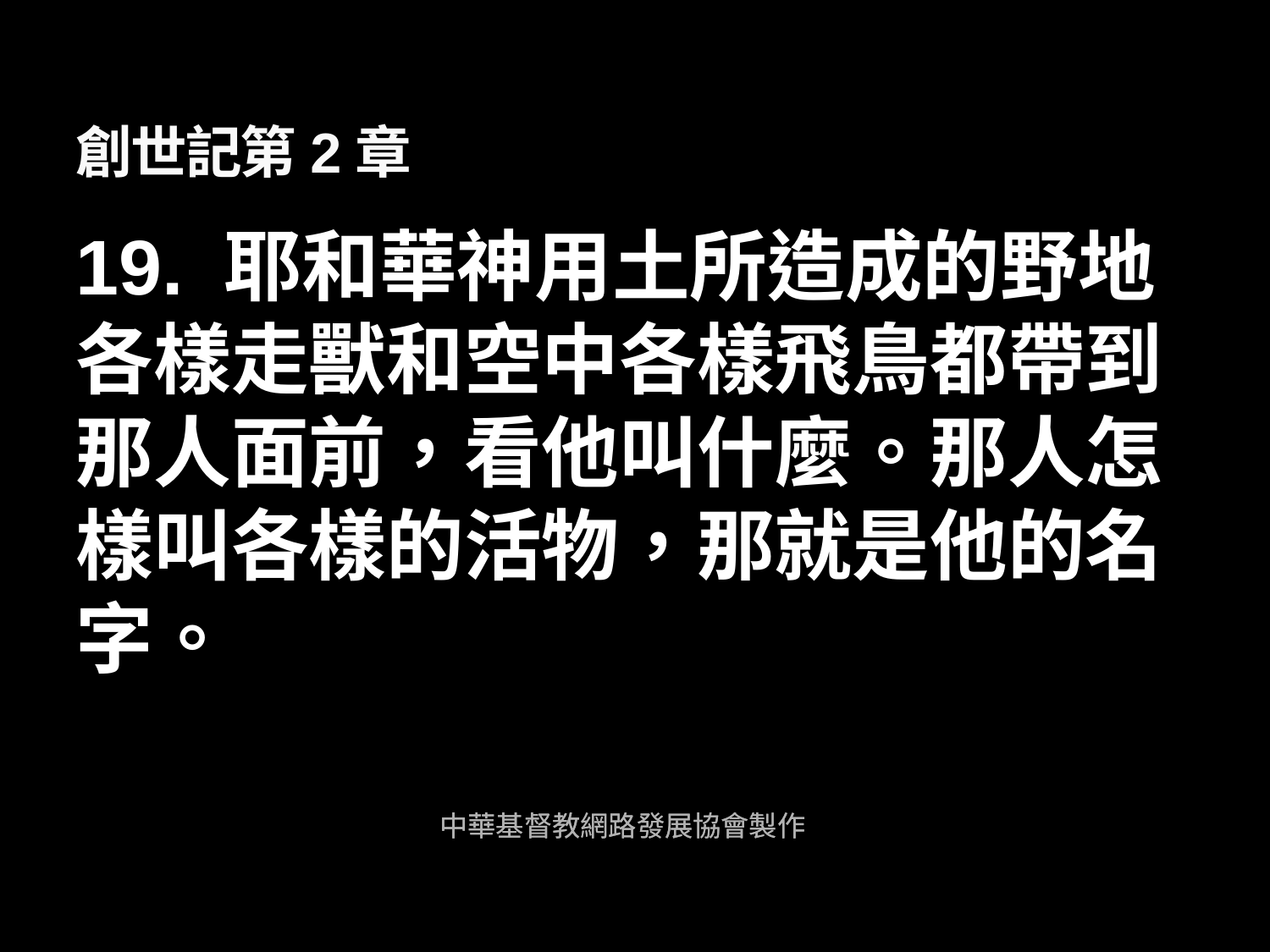

# 創世記第2章
19. 耶和華神用土所造成的野地各樣走獸和空中各樣飛鳥都帶到那人面前，看他叫什麼。那人怎樣叫各樣的活物，那就是他的名字。